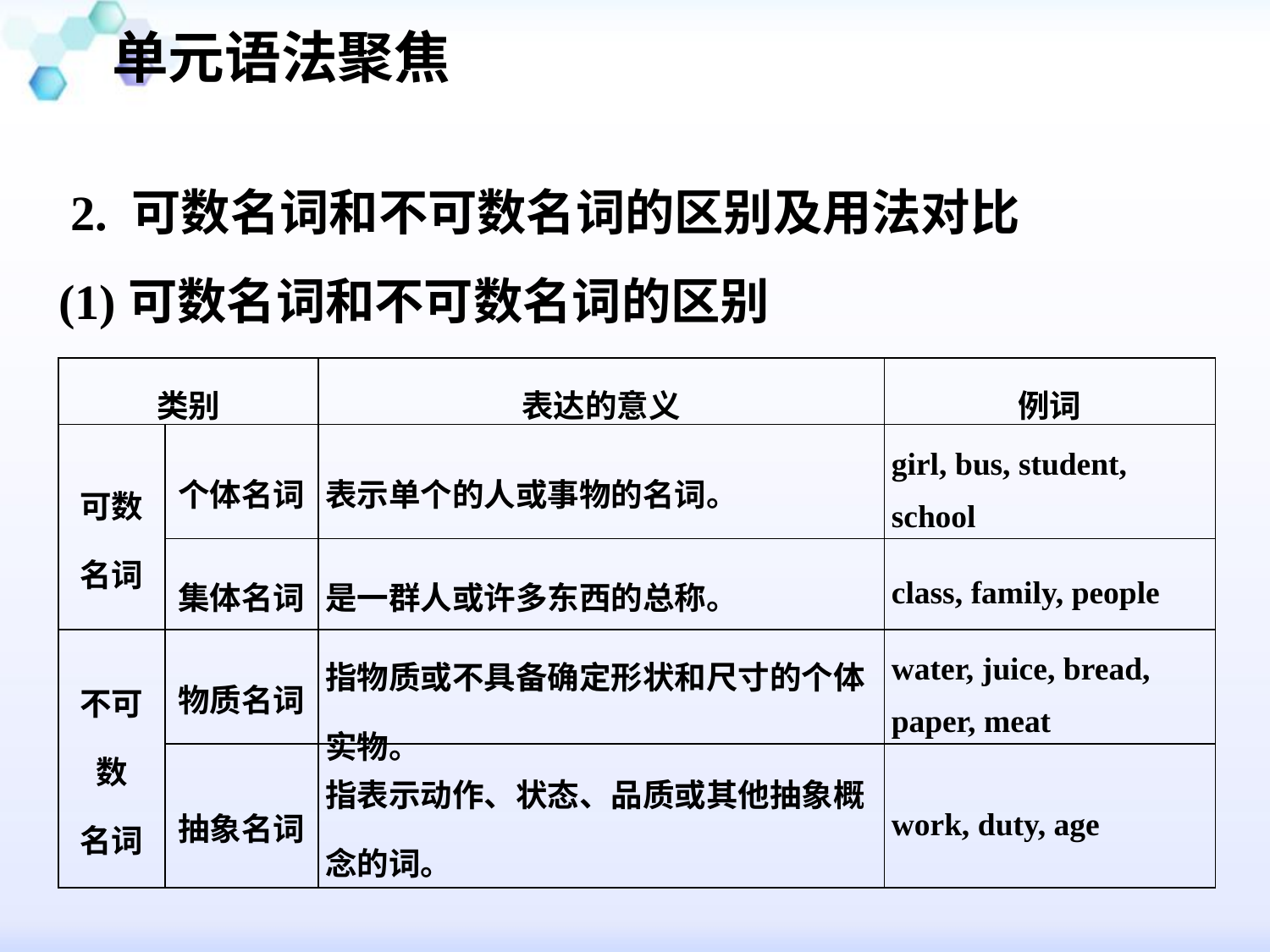

单元语法聚焦
#
 2. 可数名词和不可数名词的区别及用法对比
(1)可数名词和不可数名词的区别
| 类别 |  | 表达的意义 | 例词 |
| --- | --- | --- | --- |
| 可数 名词 | 个体名词 | 表示单个的人或事物的名词。 | girl, bus, student, school |
|  | 集体名词 | 是一群人或许多东西的总称。 | class, family, people |
| 不可数 名词 | 物质名词 | 指物质或不具备确定形状和尺寸的个体实物。 | water, juice, bread, paper, meat |
|  | 抽象名词 | 指表示动作、状态、品质或其他抽象概念的词。 | work, duty, age |